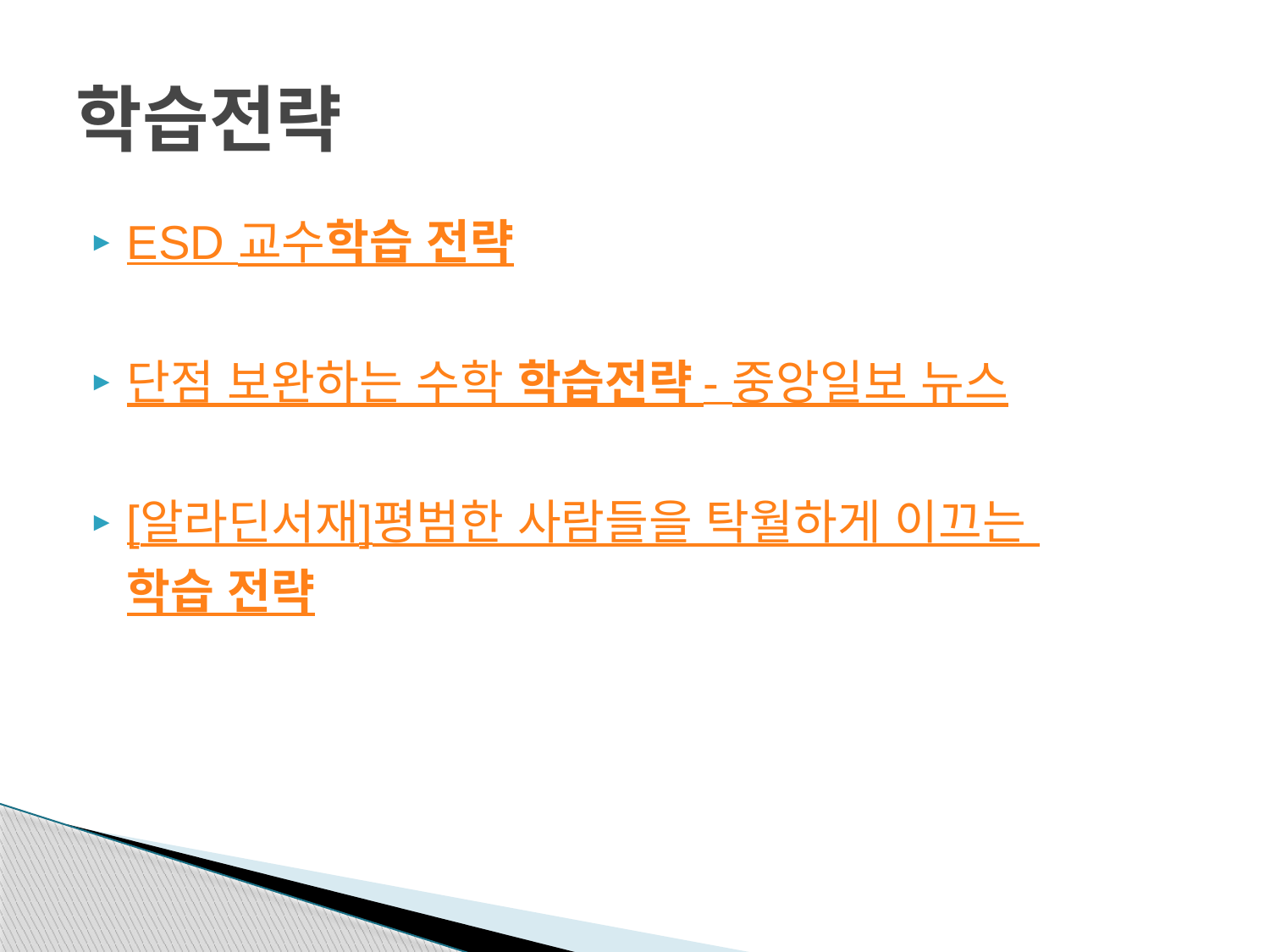

# 학습전략
ESD 교수학습 전략

단점 보완하는 수학 학습전략 - 중앙일보 뉴스

[알라딘서재]평범한 사람들을 탁월하게 이끄는 학습 전략